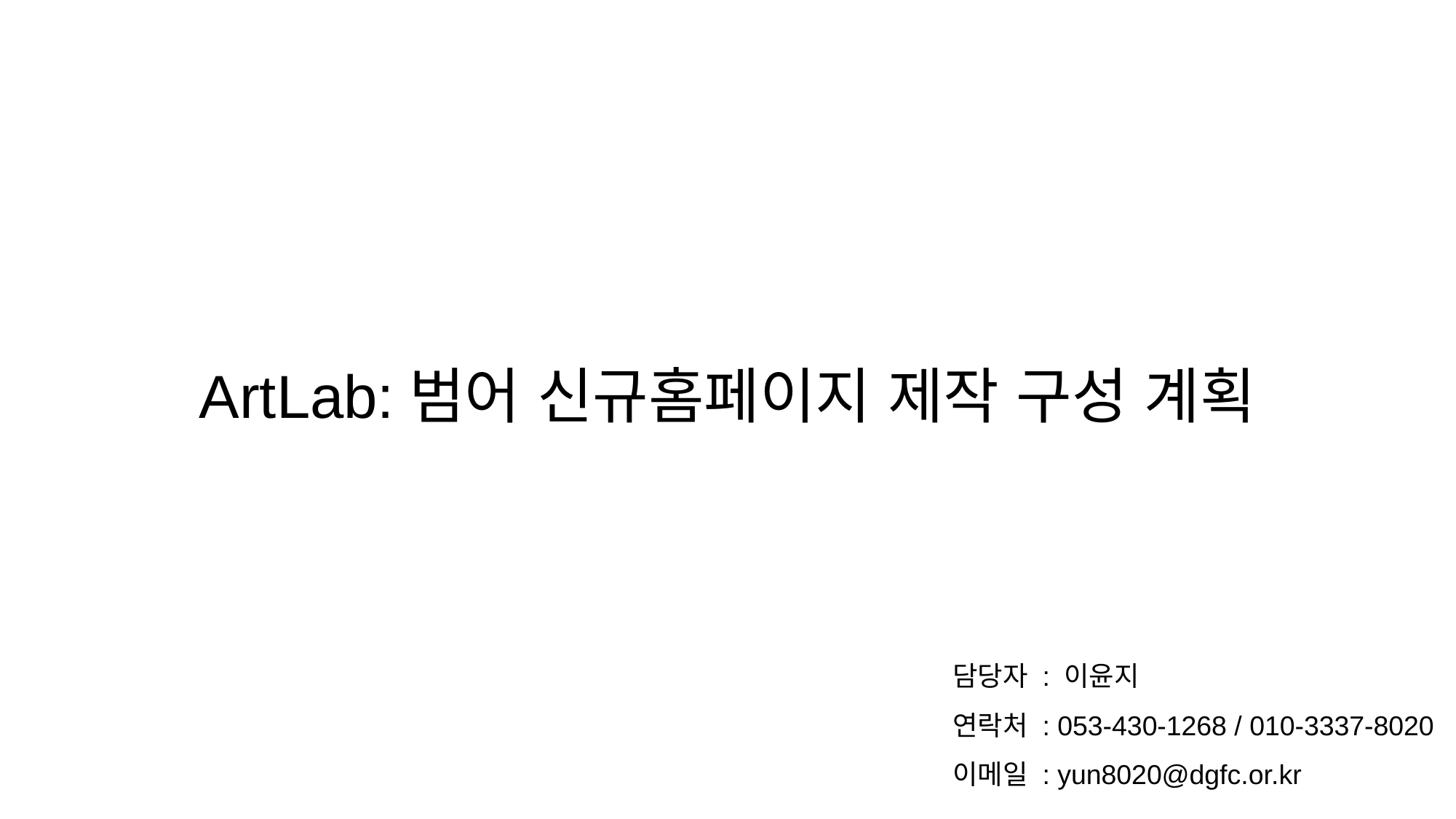

# ArtLab:범어 신규홈페이지 제작 구성 계획
담당자 : 이윤지
연락처 : 053-430-1268 / 010-3337-8020
이메일 : yun8020@dgfc.or.kr